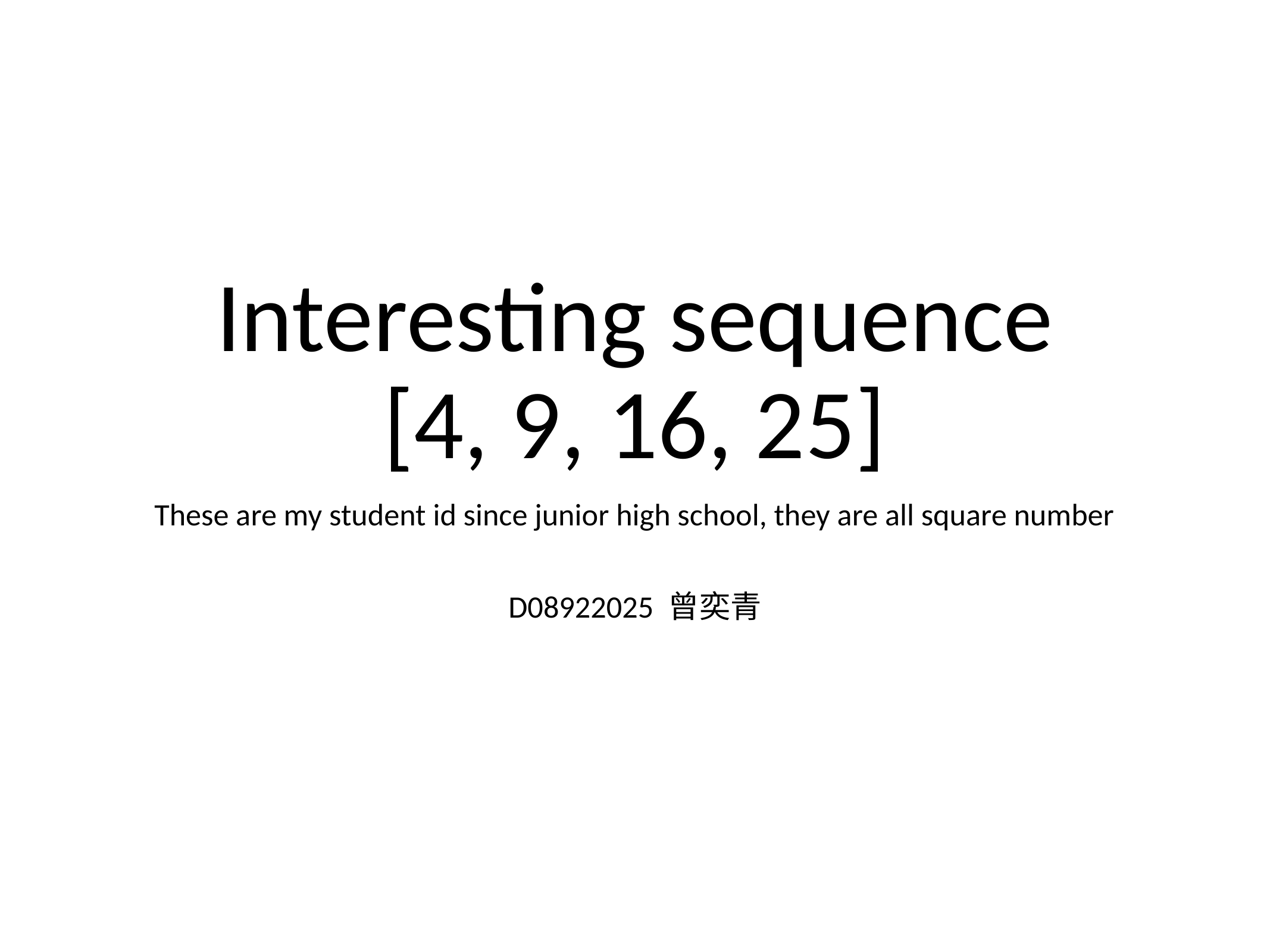

# Interesting sequence [4, 9, 16, 25]
These are my student id since junior high school, they are all square number

D08922025 曾奕青